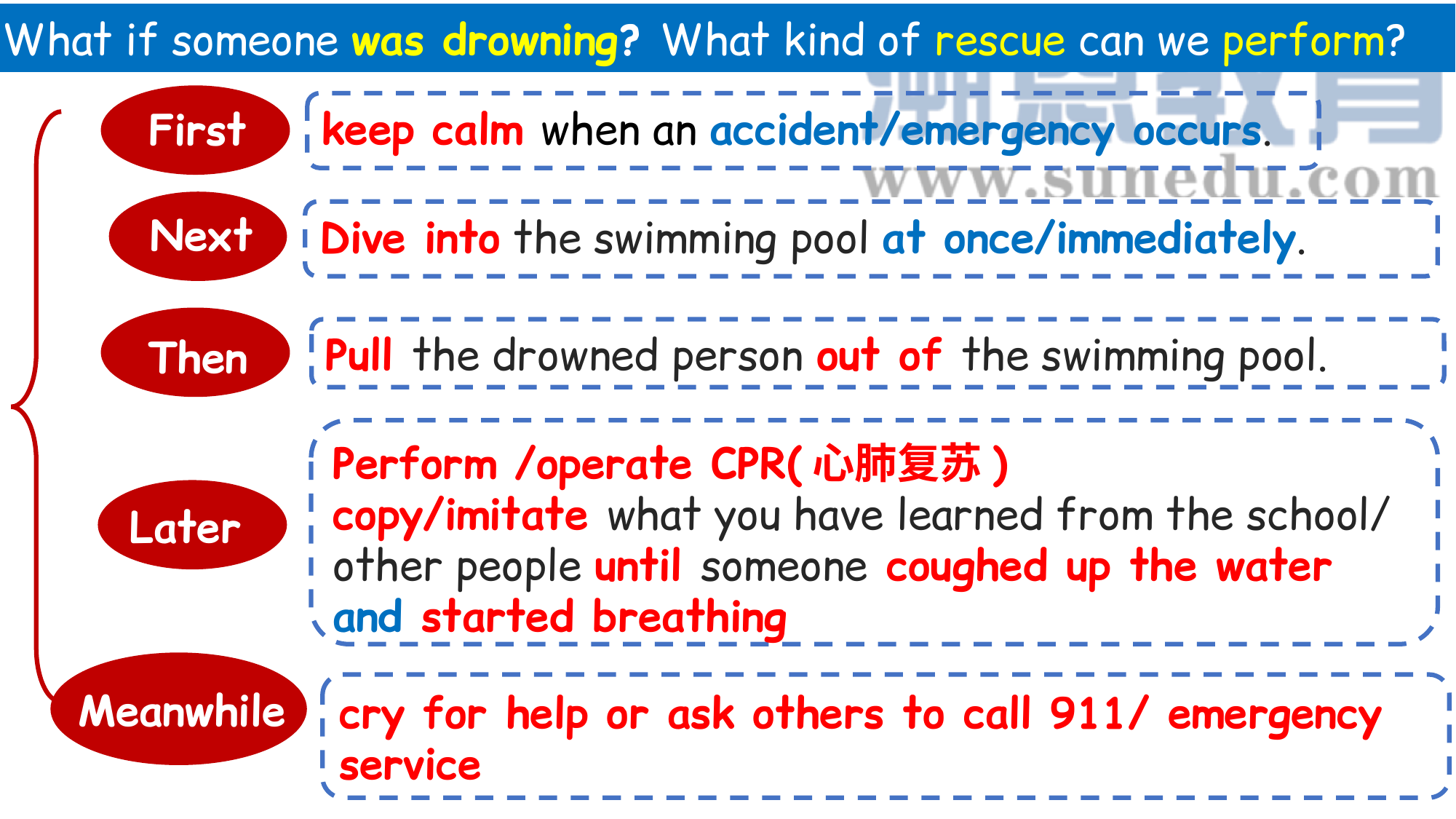

What if someone was drowning? What kind of rescue can we perform?

keep calm when an accident/emergency occurs.
First

Dive into the swimming pool at once/immediately.
Next

Pull the drowned person out of the swimming pool.
Then
Perform /operate CPR(心肺复苏)
copy/imitate what you have learned from the school/ other people until someone coughed up the water and started breathing

Later

cry for help or ask others to call 911/ emergency service
Meanwhile